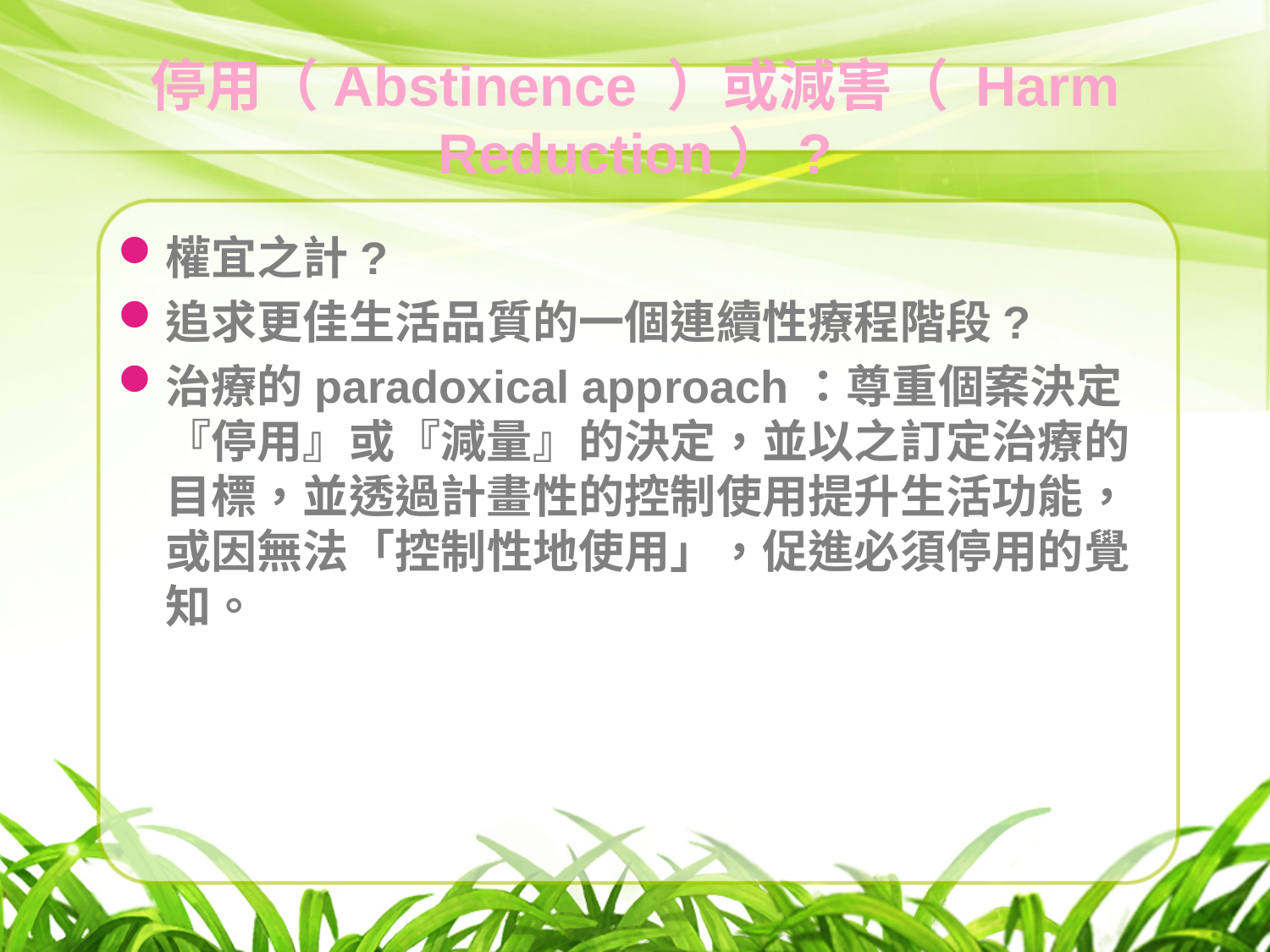

# 停用（Abstinence ）或減害（ Harm Reduction）?
權宜之計?
追求更佳生活品質的一個連續性療程階段?
治療的paradoxical approach：尊重個案決定『停用』或『減量』的決定，並以之訂定治療的目標，並透過計畫性的控制使用提升生活功能，或因無法「控制性地使用」，促進必須停用的覺知。